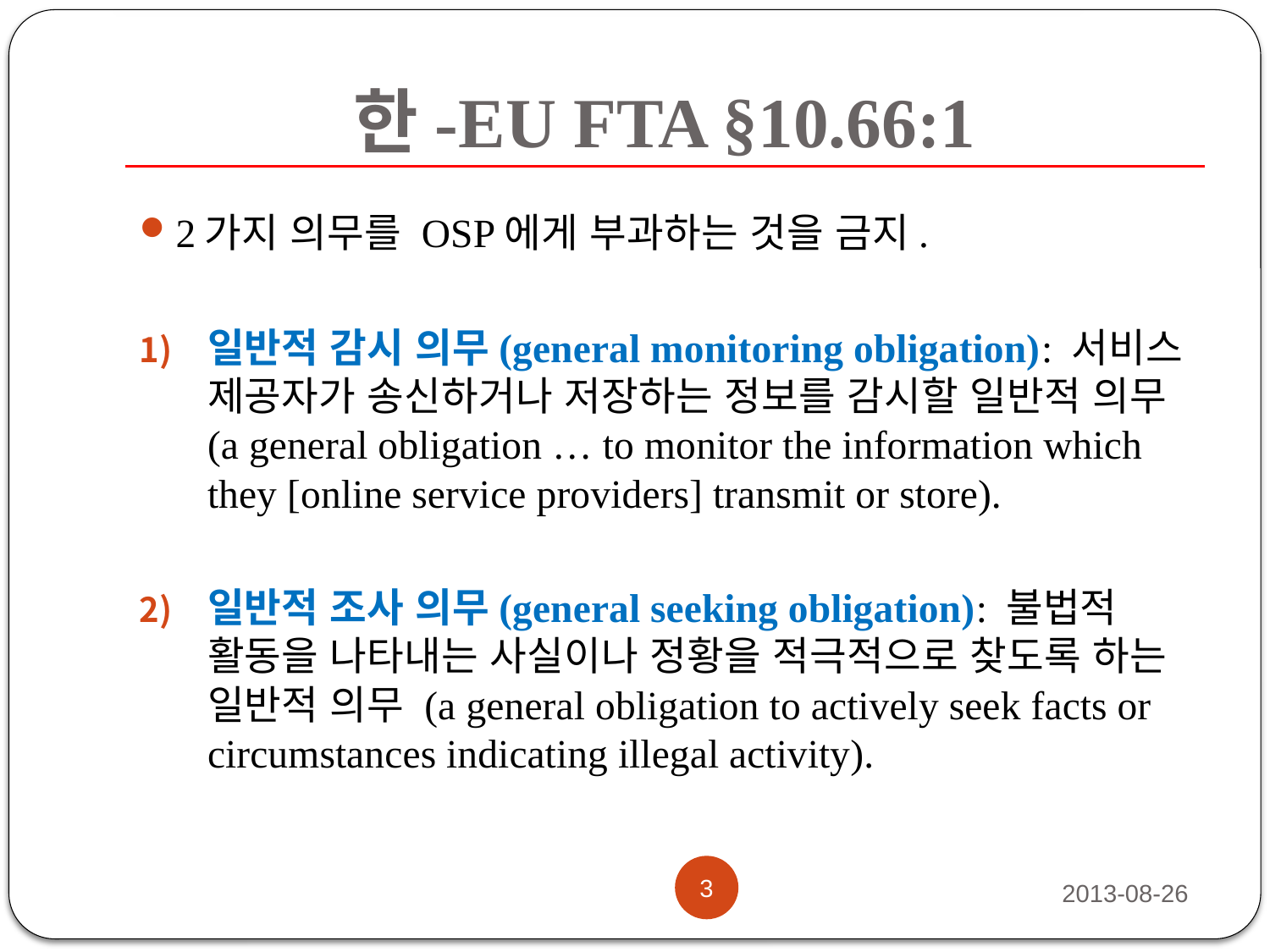

# 한-EU FTA §10.66:1
2가지 의무를 OSP에게 부과하는 것을 금지.

일반적 감시 의무(general monitoring obligation): 서비스 제공자가 송신하거나 저장하는 정보를 감시할 일반적 의무 (a general obligation … to monitor the information which they [online service providers] transmit or store).

일반적 조사 의무(general seeking obligation): 불법적 활동을 나타내는 사실이나 정황을 적극적으로 찾도록 하는 일반적 의무 (a general obligation to actively seek facts or circumstances indicating illegal activity).

3
2013-08-26